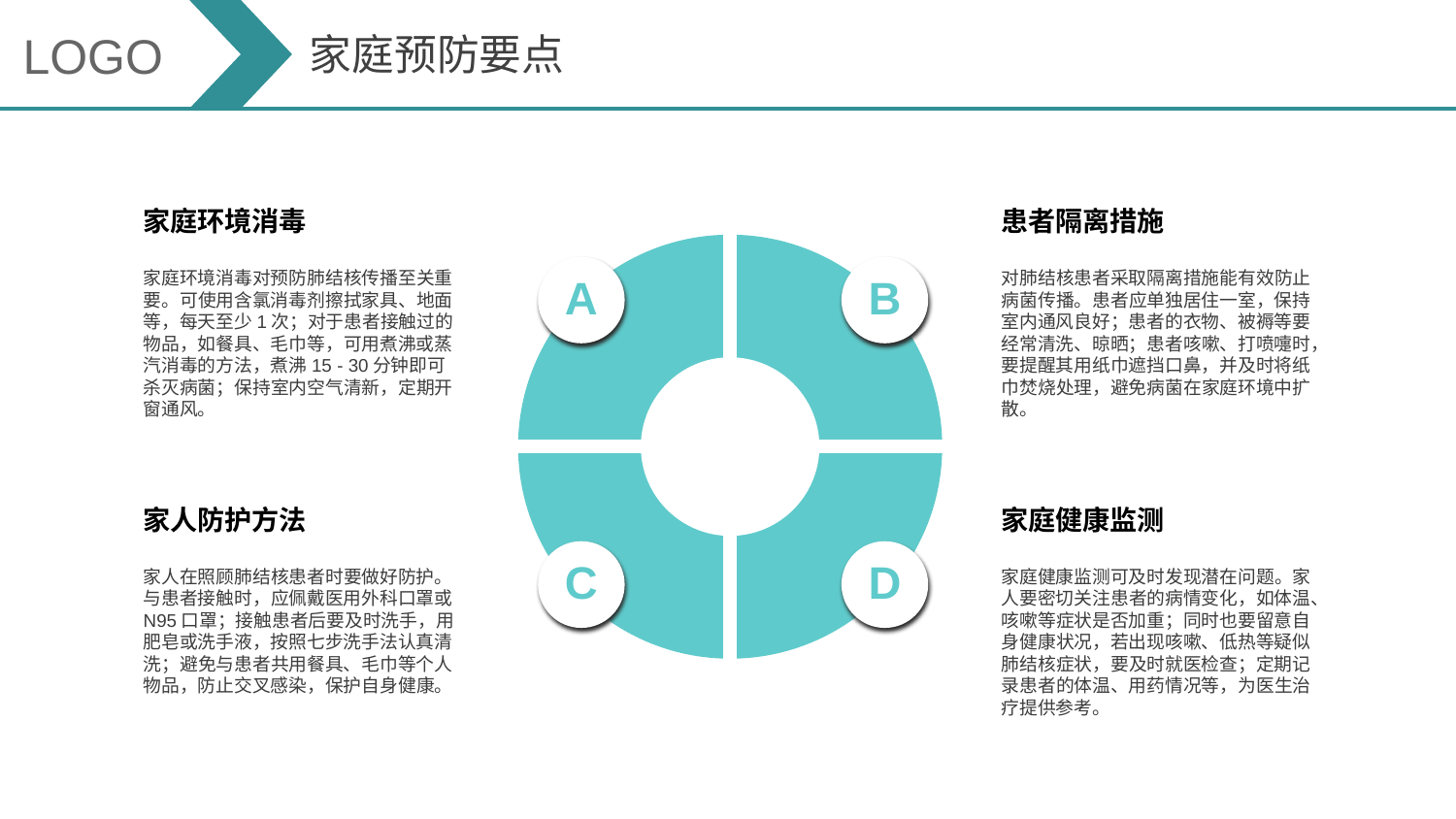

LOGO

家庭预防要点

家庭环境消毒
患者隔离措施

家庭环境消毒对预防肺结核传播至关重要。可使用含氯消毒剂擦拭家具、地面等，每天至少1次；对于患者接触过的物品，如餐具、毛巾等，可用煮沸或蒸汽消毒的方法，煮沸15 - 30分钟即可杀灭病菌；保持室内空气清新，定期开窗通风。
对肺结核患者采取隔离措施能有效防止病菌传播。患者应单独居住一室，保持室内通风良好；患者的衣物、被褥等要经常清洗、晾晒；患者咳嗽、打喷嚏时，要提醒其用纸巾遮挡口鼻，并及时将纸巾焚烧处理，避免病菌在家庭环境中扩散。
A
B

家人防护方法
家庭健康监测

C
D
家人在照顾肺结核患者时要做好防护。与患者接触时，应佩戴医用外科口罩或N95口罩；接触患者后要及时洗手，用肥皂或洗手液，按照七步洗手法认真清洗；避免与患者共用餐具、毛巾等个人物品，防止交叉感染，保护自身健康。
家庭健康监测可及时发现潜在问题。家人要密切关注患者的病情变化，如体温、咳嗽等症状是否加重；同时也要留意自身健康状况，若出现咳嗽、低热等疑似肺结核症状，要及时就医检查；定期记录患者的体温、用药情况等，为医生治疗提供参考。